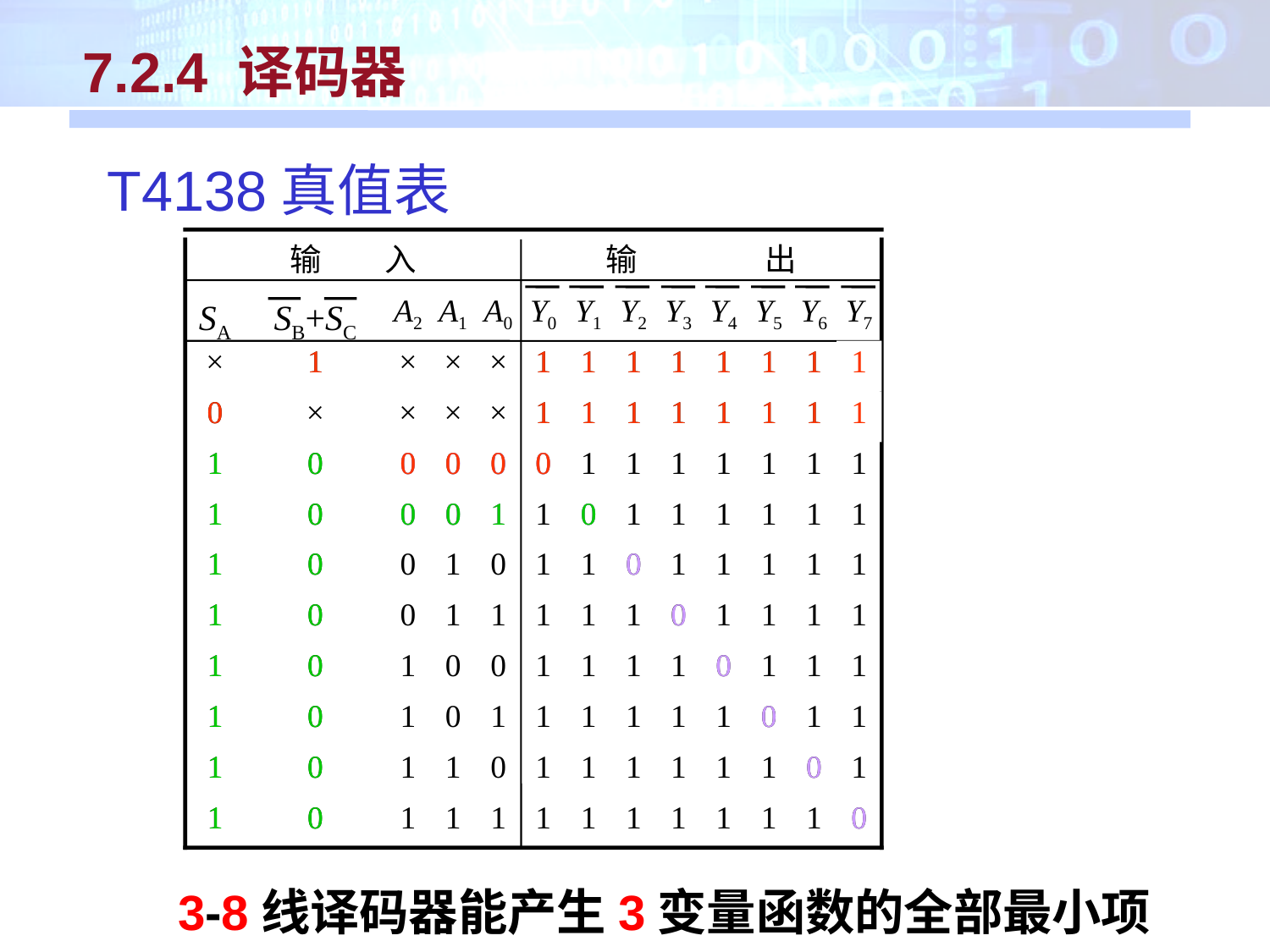

7.2.4 译码器
T4138真值表

输　　入

输　　　　出

A2
A1
A0
Y0
Y1
Y2
Y3
Y4
Y5
Y6
Y7
SA
SB+SC

×

1
×
×
×
1
1
1
1
1
1
1
1
0
×
×
×
×
1
1
1
1
1
1
1
1
1
0
0
0
0
0
1
1
1
1
1
1
1
1
0
0
0
1
1
0
1
1
1
1
1
1
1
0
0
1
0
1
1
0
1
1
1
1
1
1
0
0
1
1
1
1
1
0
1
1
1
1
1
0
1
0
0
1
1
1
1
0
1
1
1
1
0
1
0
1
1
1
1
1
1
0
1
1
1
0
1
1
0
1
1
1
1
1
1
0
1
1
0
1
1
1
1
1
1
1
1
1
1
0

1
1
1
1
1
1
1
1
1
0
1
1
1
1
1
1
1
1
1
0
1
0
1
0
1
0
1
0
1
0
1
0
1
0
0
0
0
0
0
0
0
0
0
0
1
0
0
1
0
0
0
0
0
0
0
0
3-8线译码器能产生3变量函数的全部最小项